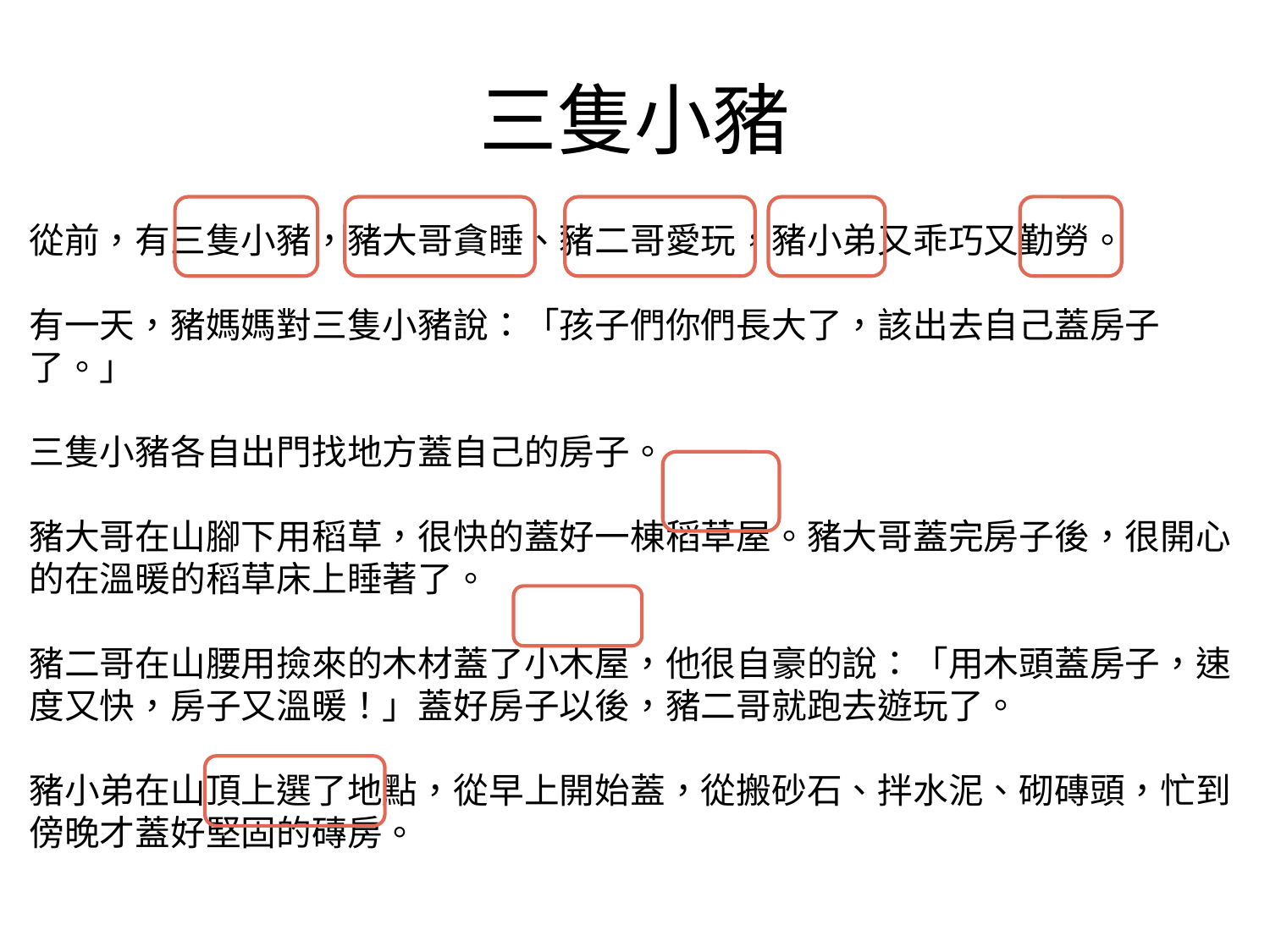

# 三隻小豬

從前，有三隻小豬，豬大哥貪睡、豬二哥愛玩，豬小弟又乖巧又勤勞。

有一天，豬媽媽對三隻小豬說：「孩子們你們長大了，該出去自己蓋房子了。」

三隻小豬各自出門找地方蓋自己的房子。

豬大哥在山腳下用稻草，很快的蓋好一棟稻草屋。豬大哥蓋完房子後，很開心的在溫暖的稻草床上睡著了。

豬二哥在山腰用撿來的木材蓋了小木屋，他很自豪的說：「用木頭蓋房子，速度又快，房子又溫暖！」蓋好房子以後，豬二哥就跑去遊玩了。

豬小弟在山頂上選了地點，從早上開始蓋，從搬砂石、拌水泥、砌磚頭，忙到傍晚才蓋好堅固的磚房。